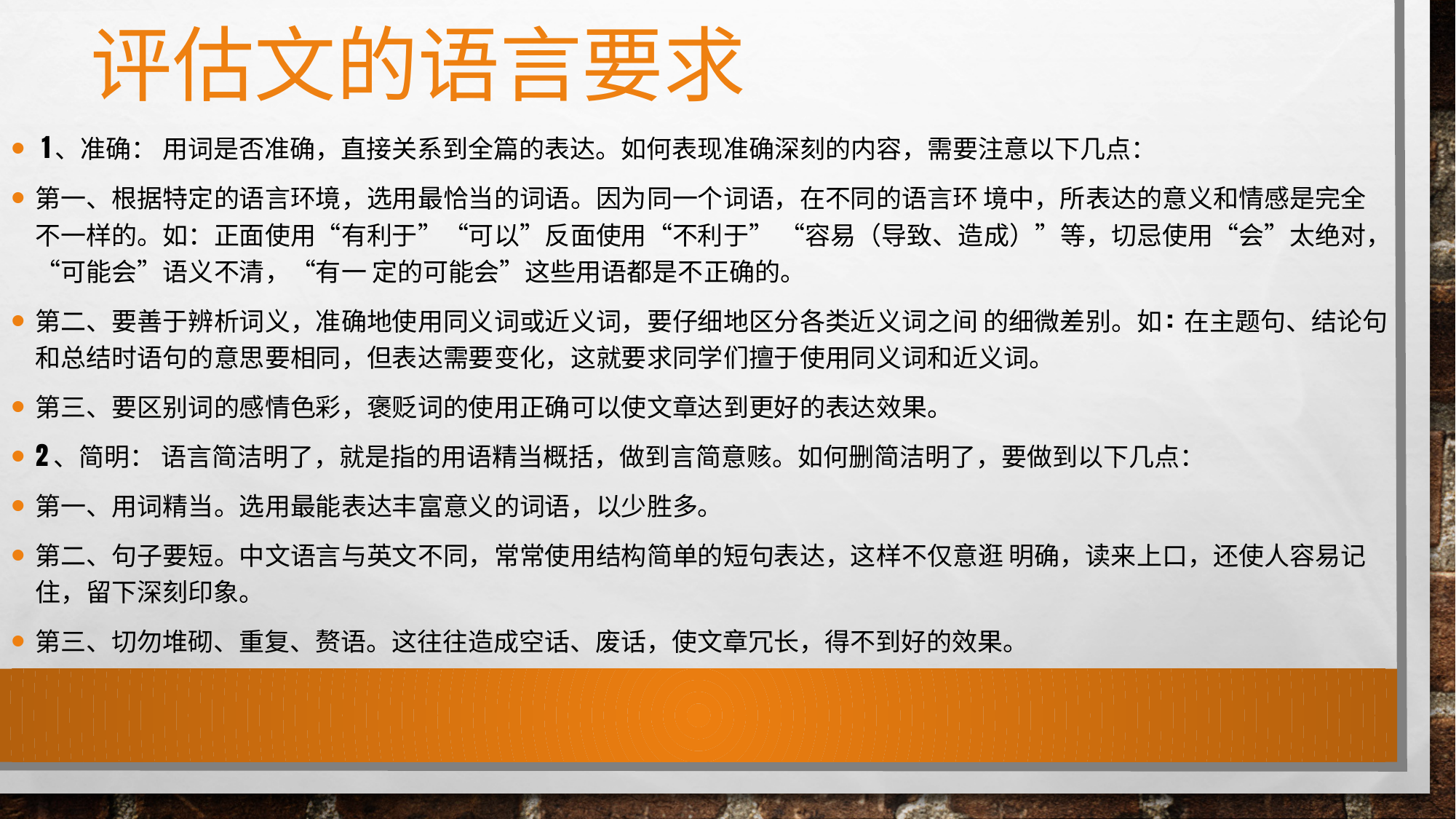

# 评估文的语言要求
 1、准确： 用词是否准确，直接关系到全篇的表达。如何表现准确深刻的内容，需要注意以下几点：
第一、根据特定的语言环境，选用最恰当的词语。因为同一个词语，在不同的语言环 境中，所表达的意义和情感是完全不一样的。如：正面使用“有利于”“可以”反面使用“不利于” “容易（导致、造成）”等，切忌使用“会”太绝对，“可能会”语义不清，“有一 定的可能会”这些用语都是不正确的。
第二、要善于辨析词义，准确地使用同义词或近义词，要仔细地区分各类近义词之间 的细微差别。如: 在主题句、结论句和总结时语句的意思要相同，但表达需要变化，这就要求同学们擅于使用同义词和近义词。
第三、要区别词的感情色彩，褒贬词的使用正确可以使文章达到更好的表达效果。
2、简明： 语言简洁明了，就是指的用语精当概括，做到言简意赅。如何删简洁明了，要做到以下几点：
第一、用词精当。选用最能表达丰富意义的词语，以少胜多。
第二、句子要短。中文语言与英文不同，常常使用结构简单的短句表达，这样不仅意逛 明确，读来上口，还使人容易记住，留下深刻印象。
第三、切勿堆砌、重复、赘语。这往往造成空话、废话，使文章冗长，得不到好的效果。